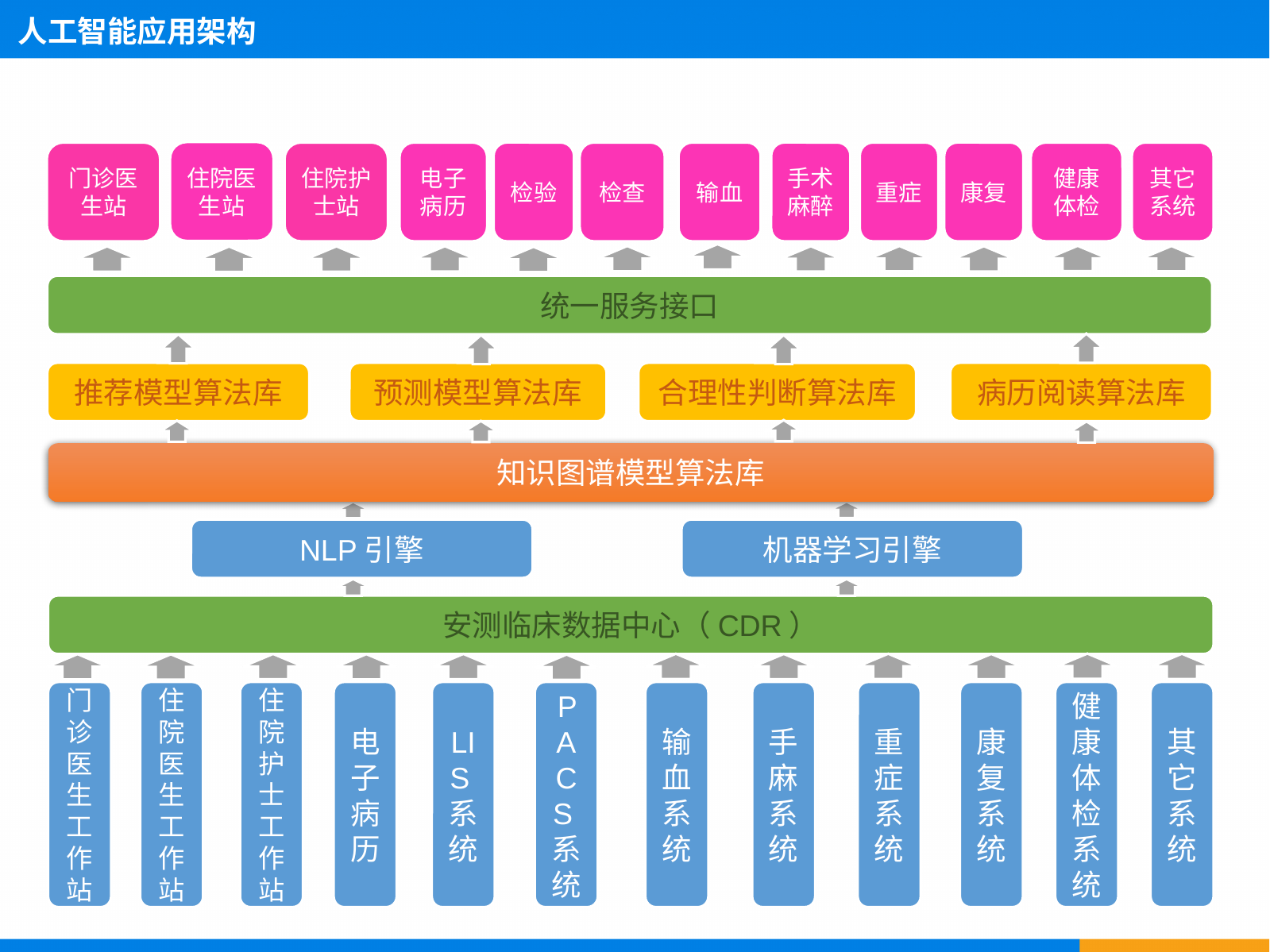

人工智能应用架构
住院医生站
住院护士站
电子病历
检验
检查
输血
手术麻醉
康复
重症
健康体检
门诊医生站
其它系统

统一服务接口

推荐模型算法库
预测模型算法库
合理性判断算法库
病历阅读算法库

知识图谱模型算法库

NLP引擎
机器学习引擎

安测临床数据中心（CDR）

住院护士工作站
电子病历
住院医生工作站
LIS系统
PACS系统
输血系统
手麻系统
重症系统
康复系统
健康体检系统
门诊医生工作站
其它系统